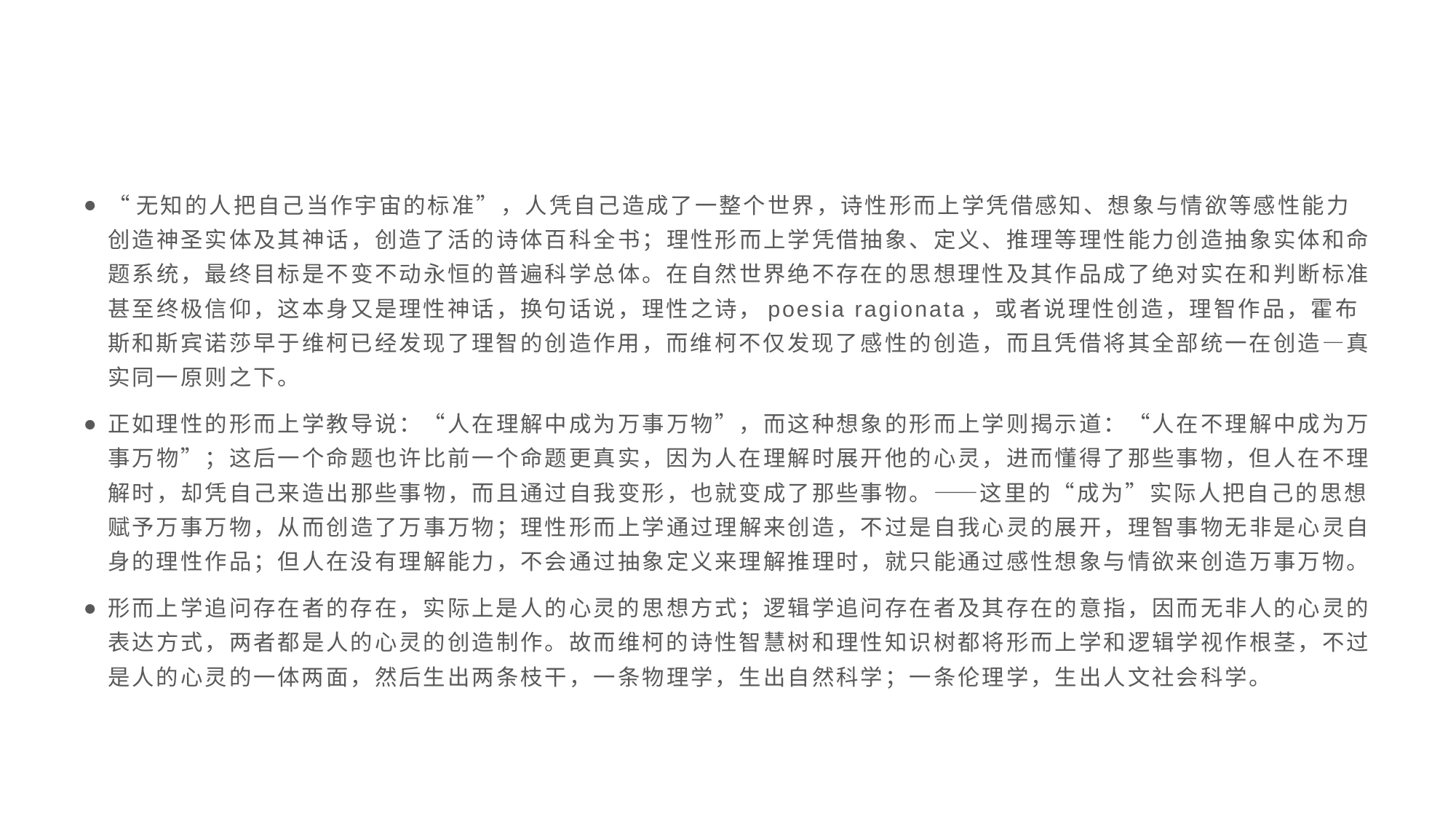

#
“无知的人把自己当作宇宙的标准”，人凭自己造成了一整个世界，诗性形而上学凭借感知、想象与情欲等感性能力创造神圣实体及其神话，创造了活的诗体百科全书；理性形而上学凭借抽象、定义、推理等理性能力创造抽象实体和命题系统，最终目标是不变不动永恒的普遍科学总体。在自然世界绝不存在的思想理性及其作品成了绝对实在和判断标准甚至终极信仰，这本身又是理性神话，换句话说，理性之诗，poesia ragionata，或者说理性创造，理智作品，霍布斯和斯宾诺莎早于维柯已经发现了理智的创造作用，而维柯不仅发现了感性的创造，而且凭借将其全部统一在创造—真实同一原则之下。
正如理性的形而上学教导说：“人在理解中成为万事万物”，而这种想象的形而上学则揭示道：“人在不理解中成为万事万物”；这后一个命题也许比前一个命题更真实，因为人在理解时展开他的心灵，进而懂得了那些事物，但人在不理解时，却凭自己来造出那些事物，而且通过自我变形，也就变成了那些事物。——这里的“成为”实际人把自己的思想赋予万事万物，从而创造了万事万物；理性形而上学通过理解来创造，不过是自我心灵的展开，理智事物无非是心灵自身的理性作品；但人在没有理解能力，不会通过抽象定义来理解推理时，就只能通过感性想象与情欲来创造万事万物。
形而上学追问存在者的存在，实际上是人的心灵的思想方式；逻辑学追问存在者及其存在的意指，因而无非人的心灵的表达方式，两者都是人的心灵的创造制作。故而维柯的诗性智慧树和理性知识树都将形而上学和逻辑学视作根茎，不过是人的心灵的一体两面，然后生出两条枝干，一条物理学，生出自然科学；一条伦理学，生出人文社会科学。